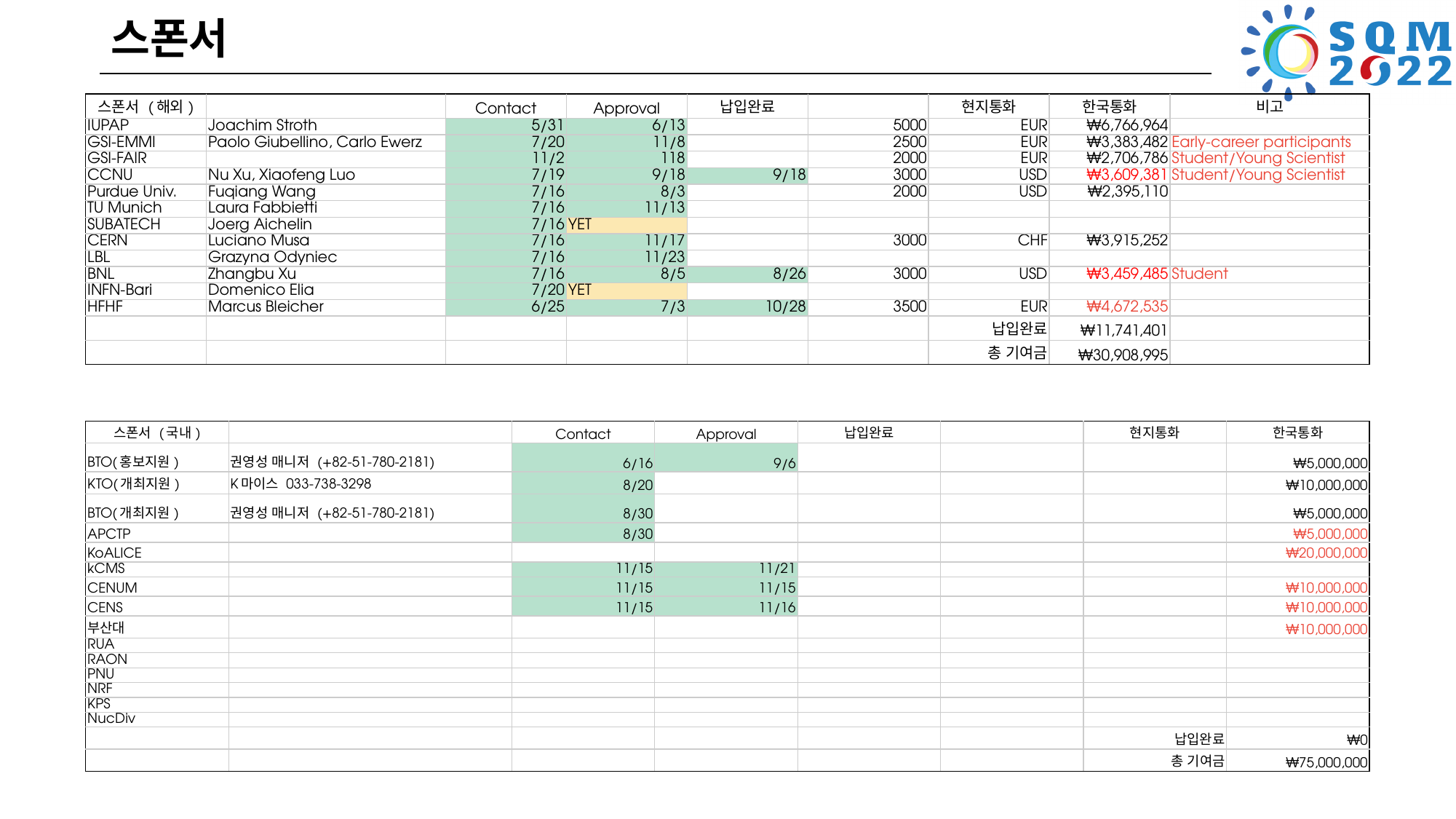

# 스폰서
| 스폰서 (해외) |  | Contact | Approval | 납입완료 |  | 현지통화 | 한국통화 | 비고 |
| --- | --- | --- | --- | --- | --- | --- | --- | --- |
| IUPAP | Joachim Stroth | 5/31 | 6/13 |  | 5000 | EUR | ₩6,766,964 |  |
| GSI-EMMI | Paolo Giubellino, Carlo Ewerz | 7/20 | 11/8 |  | 2500 | EUR | ₩3,383,482 | Early-career participants |
| GSI-FAIR |  | 11/2 | 118 |  | 2000 | EUR | ₩2,706,786 | Student/Young Scientist |
| CCNU | Nu Xu, Xiaofeng Luo | 7/19 | 9/18 | 9/18 | 3000 | USD | ₩3,609,381 | Student/Young Scientist |
| Purdue Univ. | Fuqiang Wang | 7/16 | 8/3 |  | 2000 | USD | ₩2,395,110 |  |
| TU Munich | Laura Fabbietti | 7/16 | 11/13 |  |  |  |  |  |
| SUBATECH | Joerg Aichelin | 7/16 | YET |  |  |  |  |  |
| CERN | Luciano Musa | 7/16 | 11/17 |  | 3000 | CHF | ₩3,915,252 |  |
| LBL | Grazyna Odyniec | 7/16 | 11/23 |  |  |  |  |  |
| BNL | Zhangbu Xu | 7/16 | 8/5 | 8/26 | 3000 | USD | ₩3,459,485 | Student |
| INFN-Bari | Domenico Elia | 7/20 | YET |  |  |  |  |  |
| HFHF | Marcus Bleicher | 6/25 | 7/3 | 10/28 | 3500 | EUR | ₩4,672,535 |  |
|  |  |  |  |  |  | 납입완료 | ₩11,741,401 |  |
|  |  |  |  |  |  | 총 기여금 | ₩30,908,995 |  |
| 스폰서 (국내) |  | Contact | Approval | 납입완료 |  | 현지통화 | 한국통화 |
| --- | --- | --- | --- | --- | --- | --- | --- |
| BTO(홍보지원) | 권영성 매니저 (+82-51-780-2181) | 6/16 | 9/6 |  |  |  | ₩5,000,000 |
| KTO(개최지원) | K마이스 033-738-3298 | 8/20 |  |  |  |  | ₩10,000,000 |
| BTO(개최지원) | 권영성 매니저 (+82-51-780-2181) | 8/30 |  |  |  |  | ₩5,000,000 |
| APCTP |  | 8/30 |  |  |  |  | ₩5,000,000 |
| KoALICE |  |  |  |  |  |  | ₩20,000,000 |
| kCMS |  | 11/15 | 11/21 |  |  |  |  |
| CENUM |  | 11/15 | 11/15 |  |  |  | ₩10,000,000 |
| CENS |  | 11/15 | 11/16 |  |  |  | ₩10,000,000 |
| 부산대 |  |  |  |  |  |  | ₩10,000,000 |
| RUA |  |  |  |  |  |  |  |
| RAON |  |  |  |  |  |  |  |
| PNU |  |  |  |  |  |  |  |
| NRF |  |  |  |  |  |  |  |
| KPS |  |  |  |  |  |  |  |
| NucDiv |  |  |  |  |  |  |  |
|  |  |  |  |  |  | 납입완료 | ₩0 |
|  |  |  |  |  |  | 총 기여금 | ₩75,000,000 |